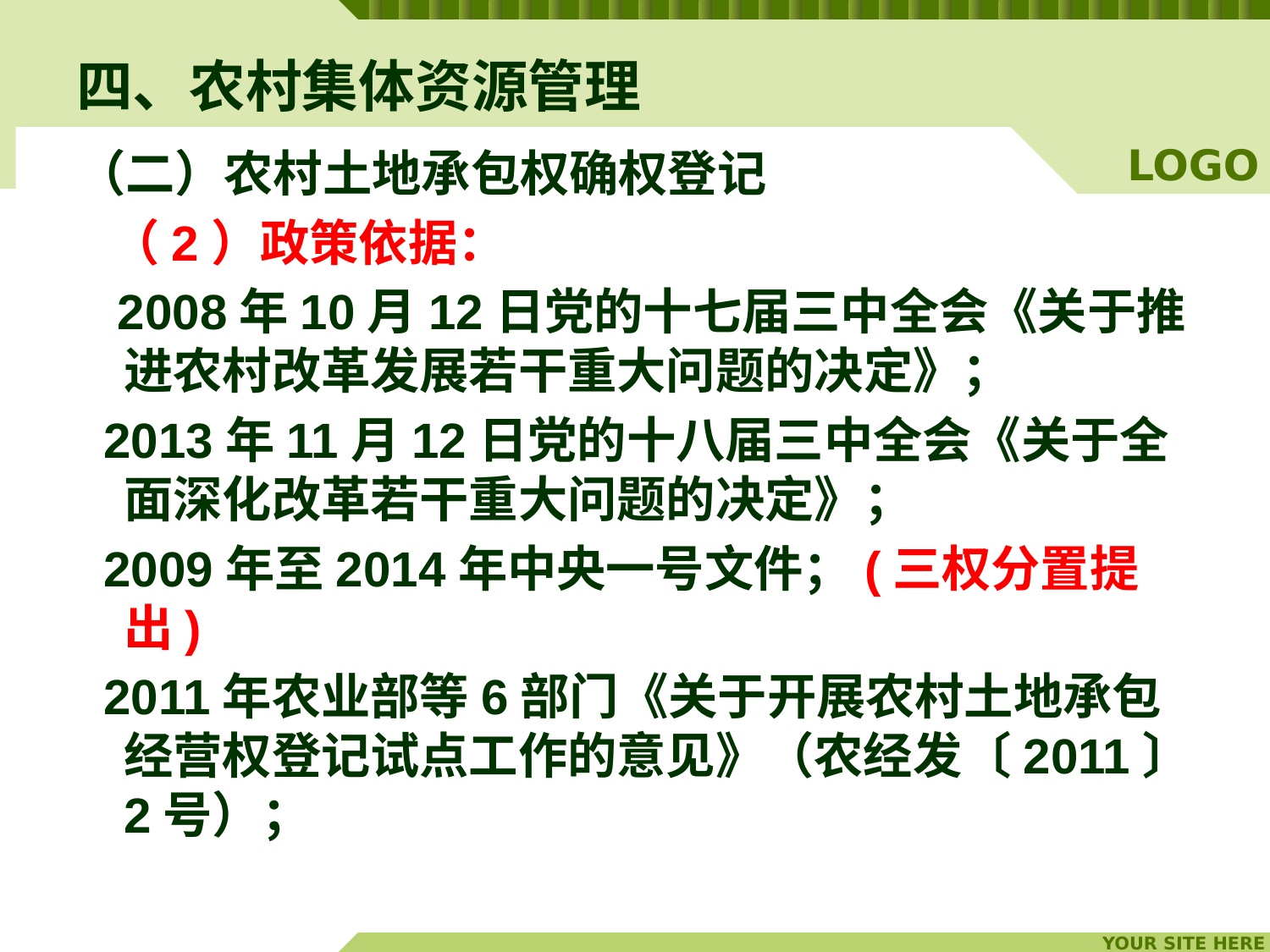

# 四、农村集体资源管理
（二）农村土地承包权确权登记
  （2）政策依据：
   2008年10月12日党的十七届三中全会《关于推进农村改革发展若干重大问题的决定》；
  2013年11月12日党的十八届三中全会《关于全面深化改革若干重大问题的决定》；
  2009年至2014年中央一号文件；(三权分置提出)
  2011年农业部等6部门《关于开展农村土地承包经营权登记试点工作的意见》（农经发〔2011〕2号）；